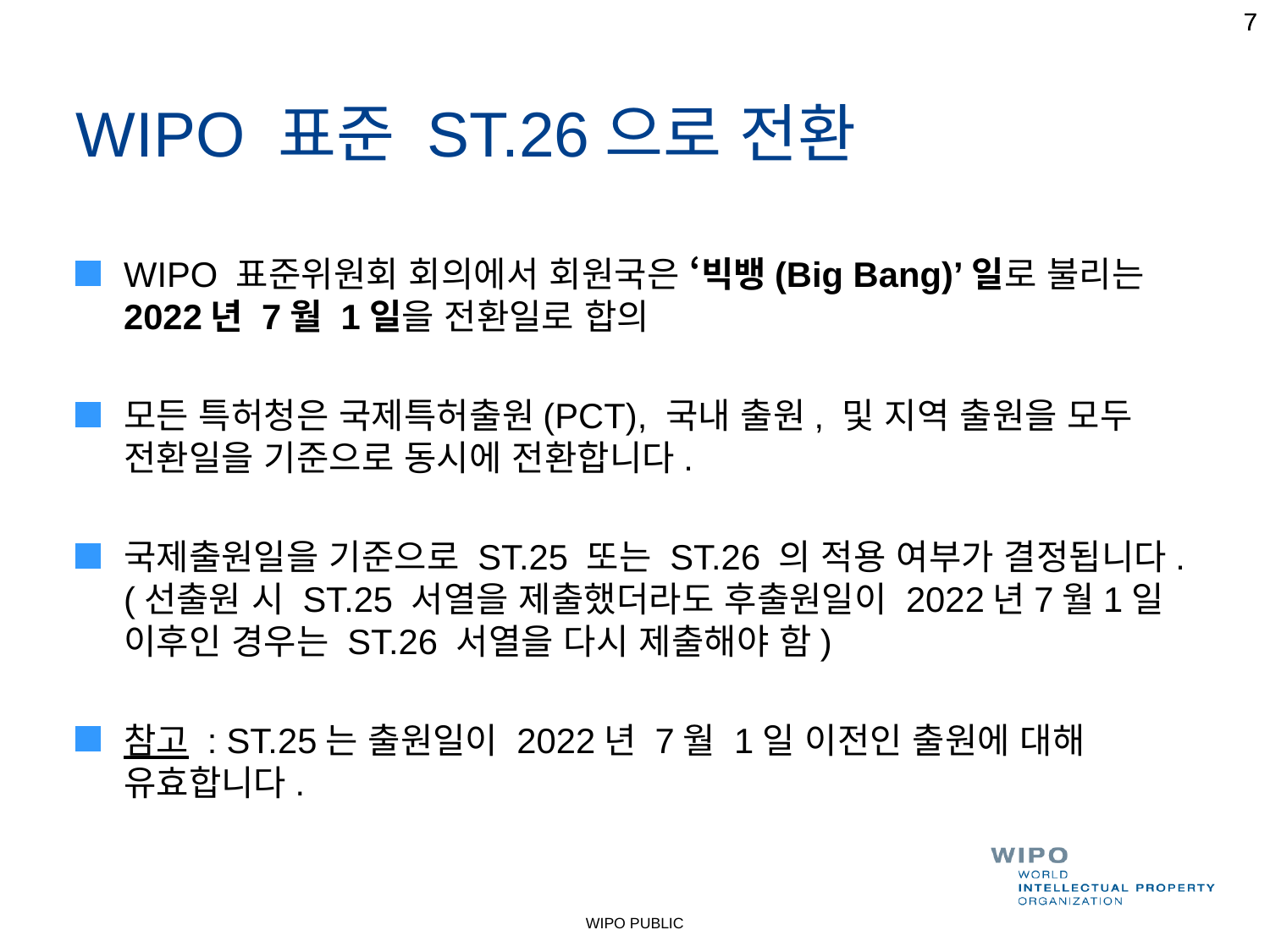

7
7
WIPO 표준 ST.26으로 전환
WIPO 표준위원회 회의에서 회원국은 ‘빅뱅(Big Bang)’일로 불리는 2022년 7월 1일을 전환일로 합의

모든 특허청은 국제특허출원(PCT), 국내 출원, 및 지역 출원을 모두 전환일을 기준으로 동시에 전환합니다.

국제출원일을 기준으로 ST.25 또는 ST.26 의 적용 여부가 결정됩니다. (선출원 시 ST.25 서열을 제출했더라도 후출원일이 2022년7월1일 이후인 경우는 ST.26 서열을 다시 제출해야 함)

참고 : ST.25는 출원일이 2022년 7월 1일 이전인 출원에 대해 유효합니다.